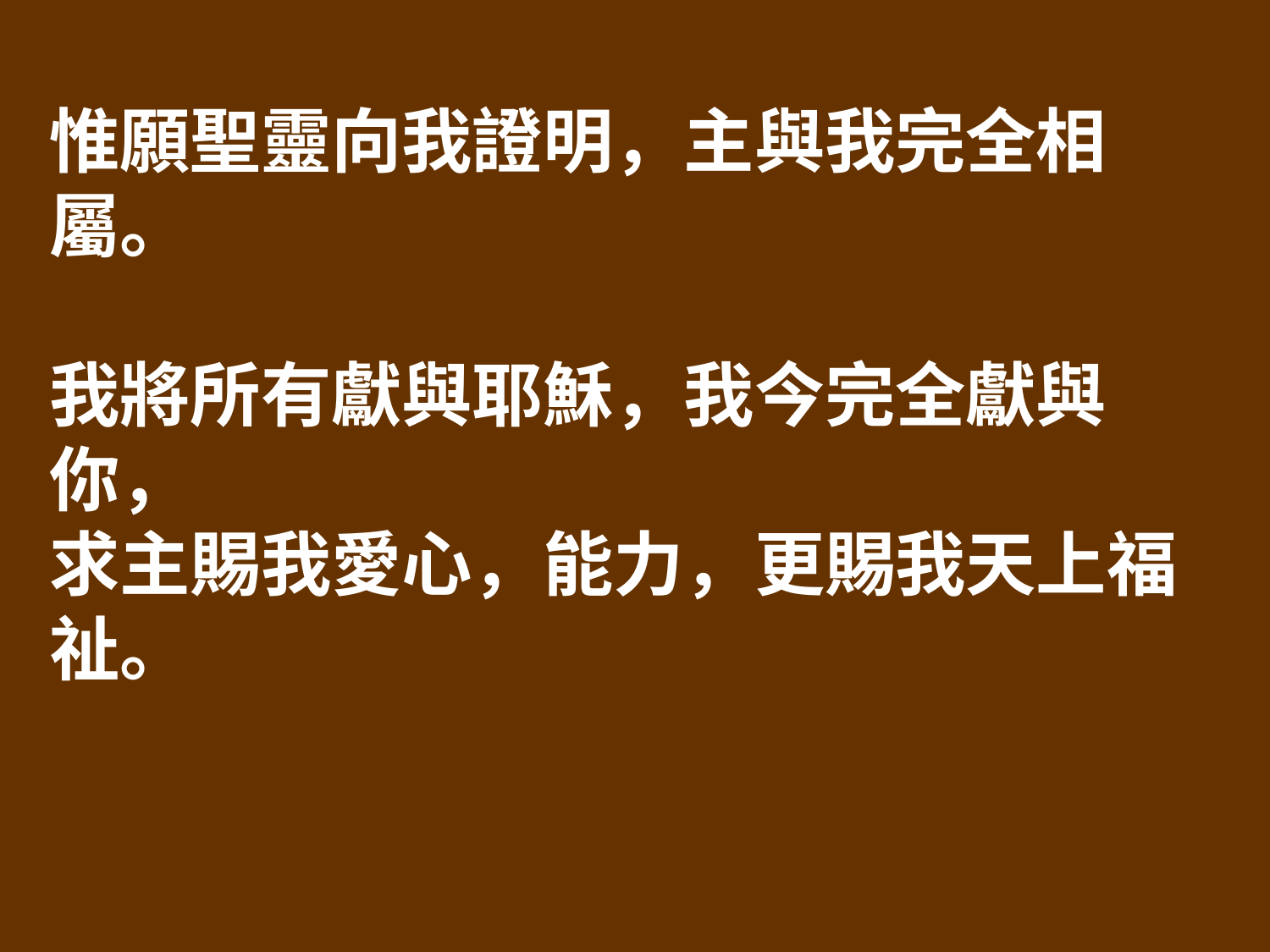

惟願聖靈向我證明，主與我完全相屬。

我將所有獻與耶穌，我今完全獻與你，
求主賜我愛心，能力，更賜我天上福祉。